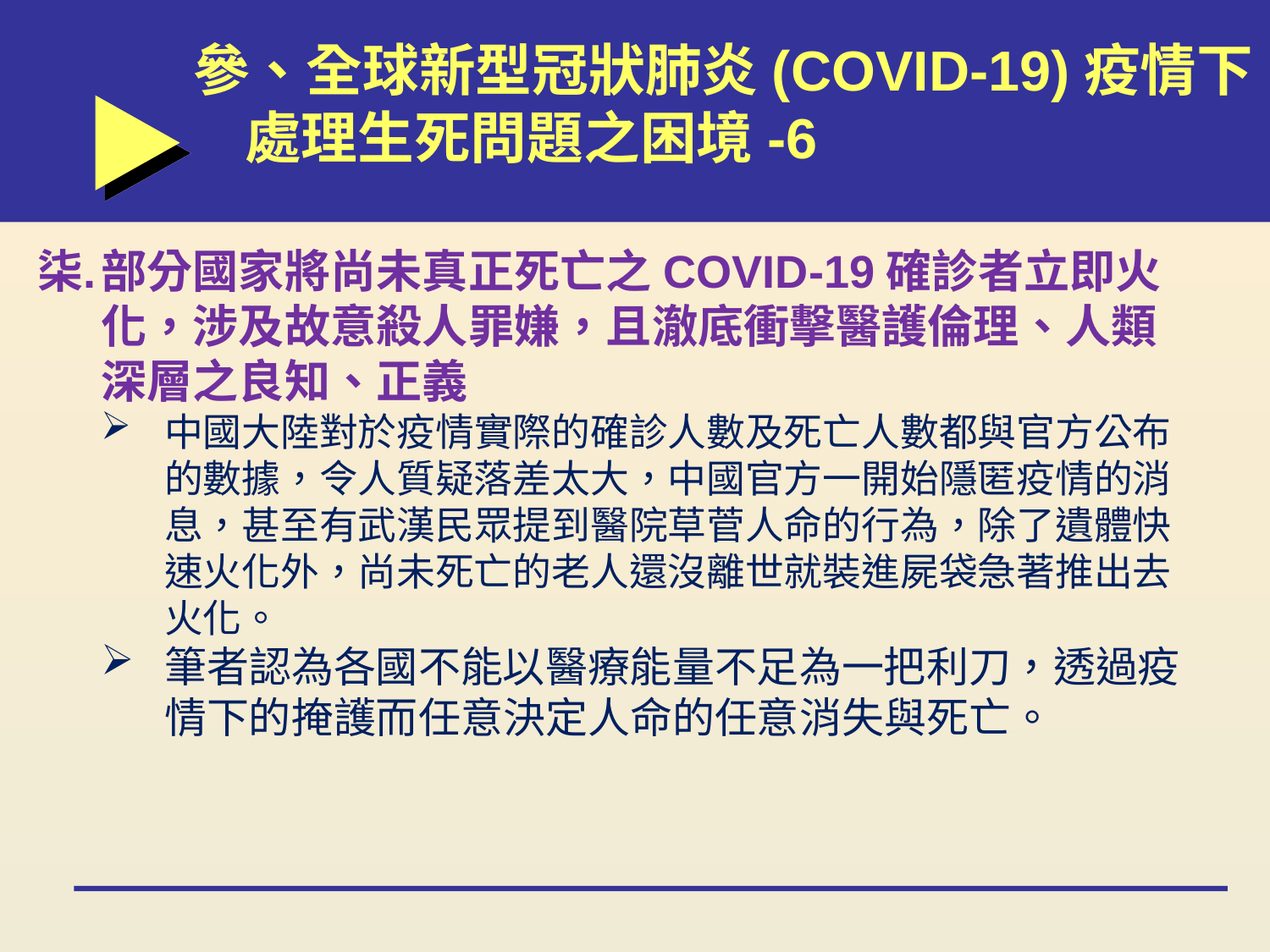

參、全球新型冠狀肺炎(COVID-19)疫情下
    處理生死問題之困境-6
部分國家將尚未真正死亡之COVID-19確診者立即火化，涉及故意殺人罪嫌，且澈底衝擊醫護倫理、人類深層之良知、正義
中國大陸對於疫情實際的確診人數及死亡人數都與官方公布的數據，令人質疑落差太大，中國官方一開始隱匿疫情的消息，甚至有武漢民眾提到醫院草菅人命的行為，除了遺體快速火化外，尚未死亡的老人還沒離世就裝進屍袋急著推出去火化。
筆者認為各國不能以醫療能量不足為一把利刀，透過疫情下的掩護而任意決定人命的任意消失與死亡。